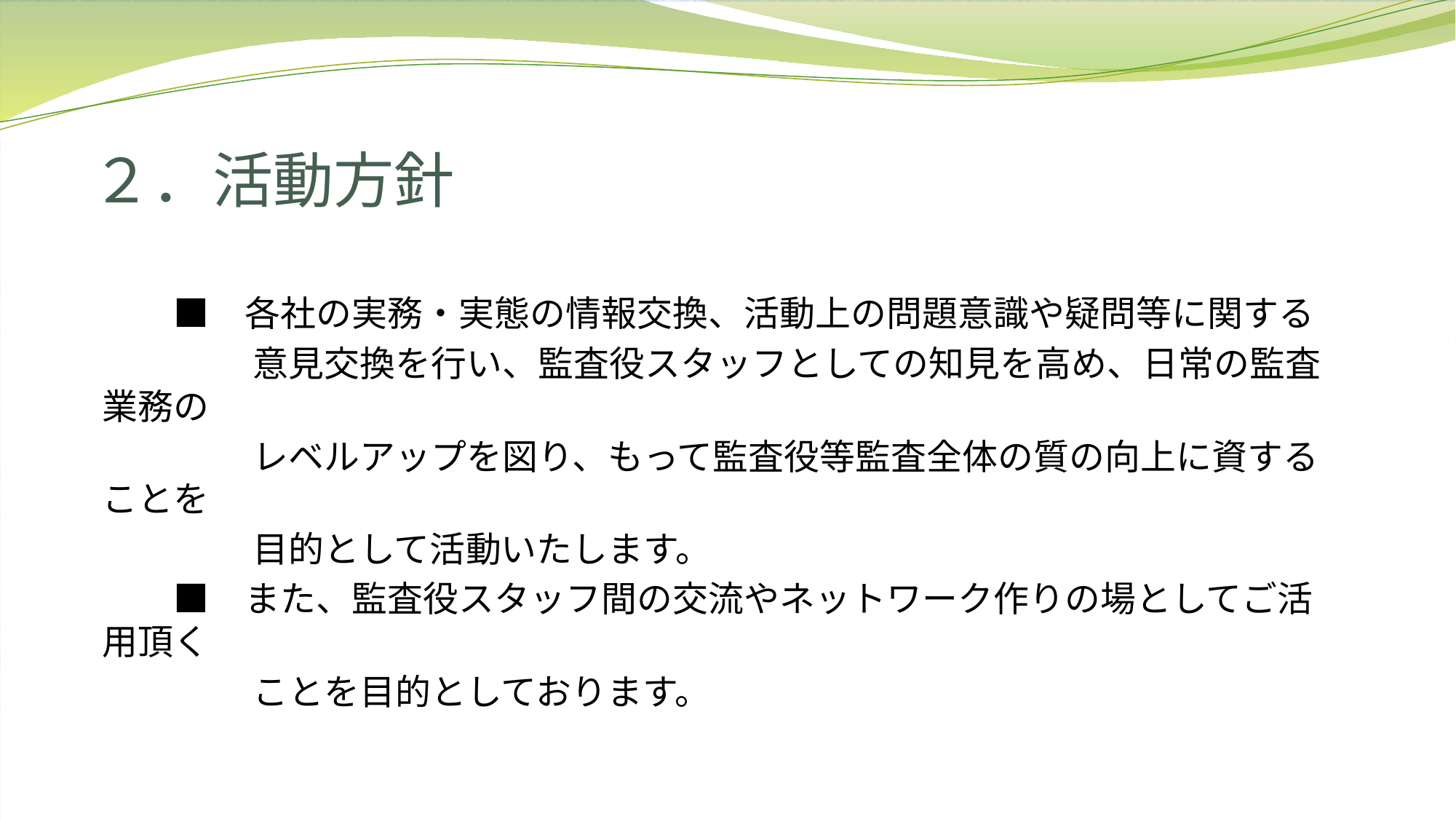

# ２．活動方針
　　■　各社の実務・実態の情報交換、活動上の問題意識や疑問等に関する
　　　　 意見交換を行い、監査役スタッフとしての知見を高め、日常の監査業務の
　　　　 レベルアップを図り、もって監査役等監査全体の質の向上に資することを
　　　　 目的として活動いたします。
　　■　また、監査役スタッフ間の交流やネットワーク作りの場としてご活用頂く
　　　　 ことを目的としております。